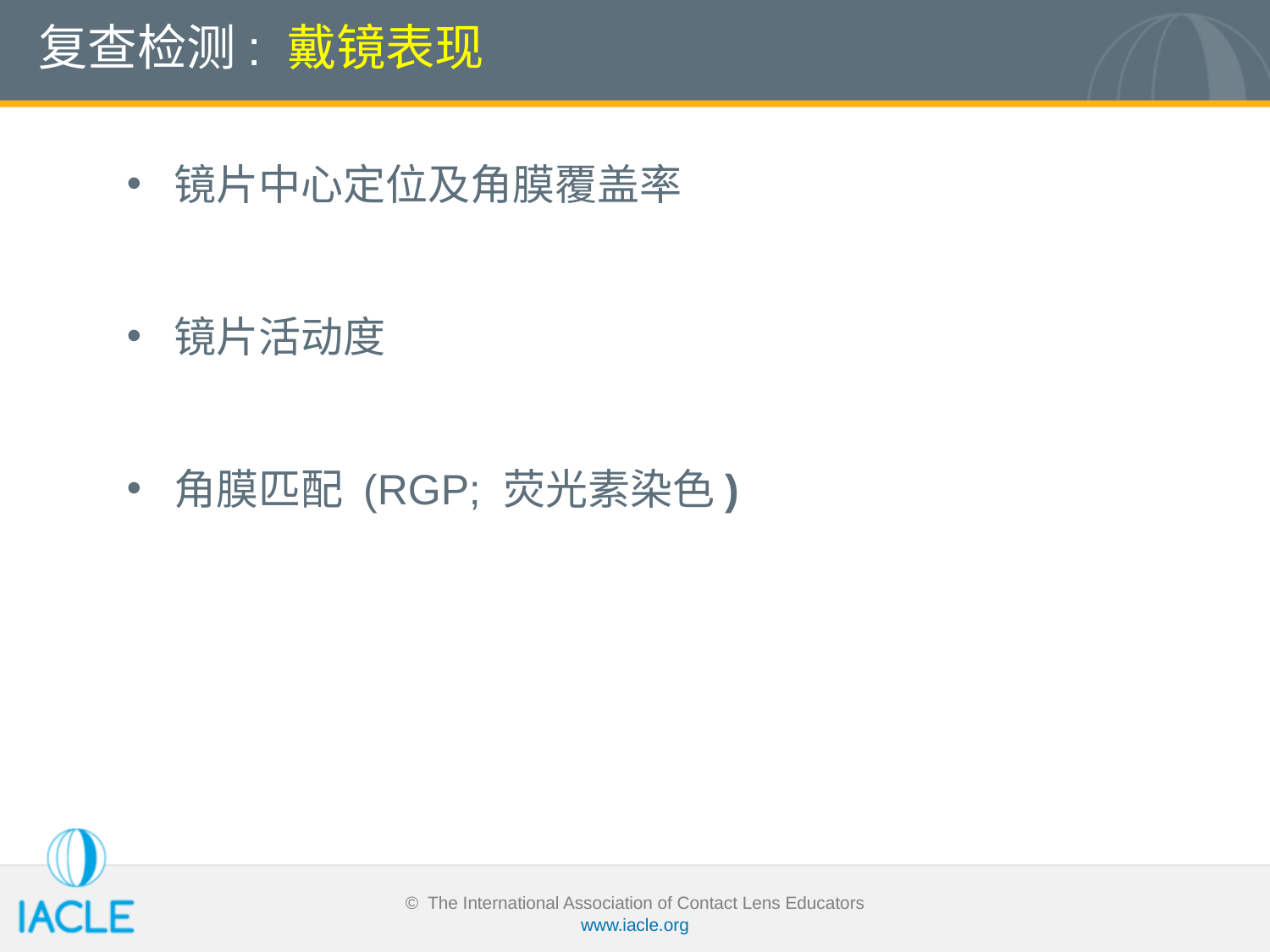

# 复查检测: 戴镜表现
镜片中心定位及角膜覆盖率

镜片活动度

角膜匹配 (RGP; 荧光素染色)